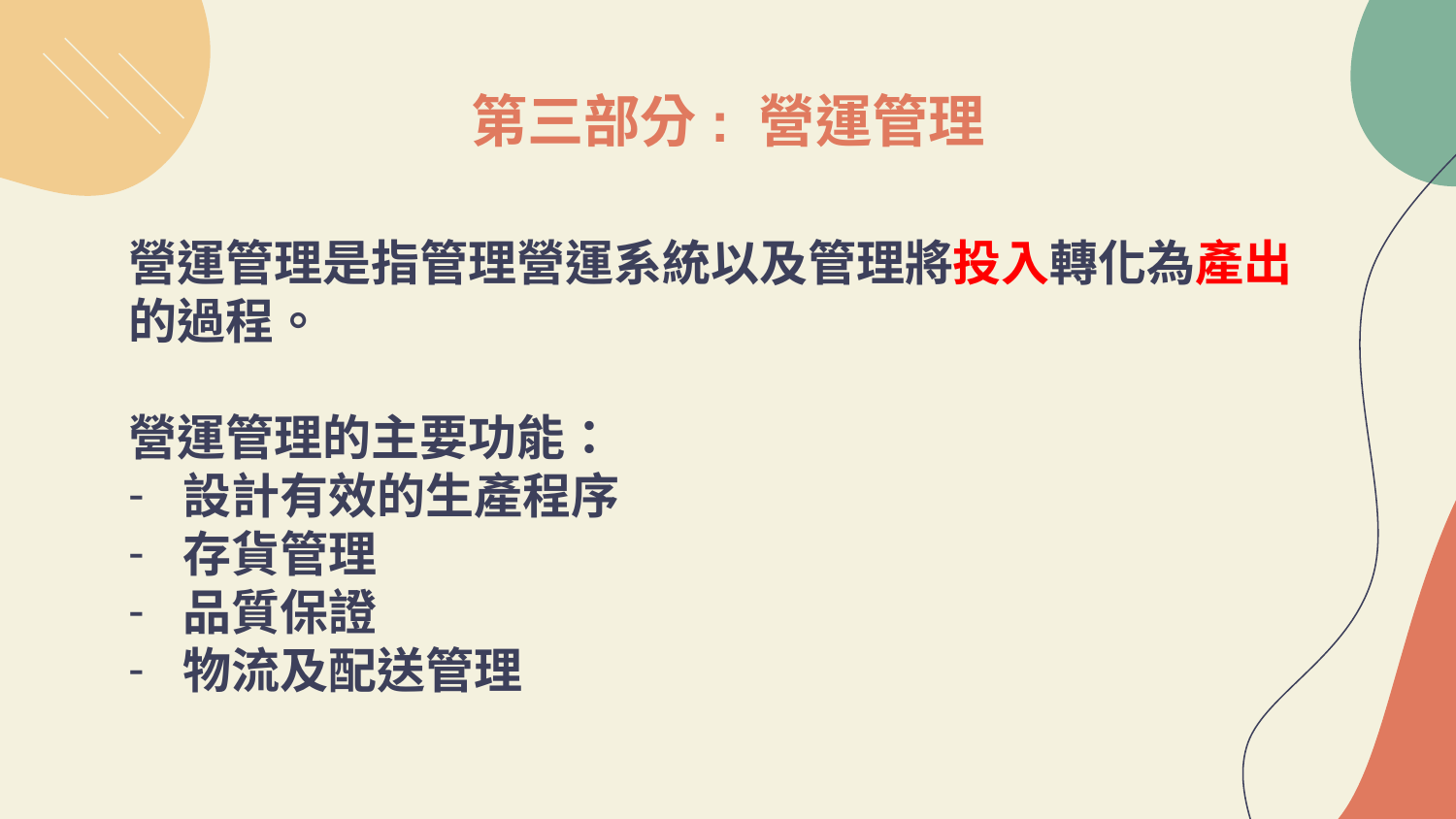

# 第三部分: 營運管理
營運管理是指管理營運系統以及管理將投入轉化為產出的過程。

營運管理的主要功能：
設計有效的生產程序
存貨管理
品質保證
物流及配送管理